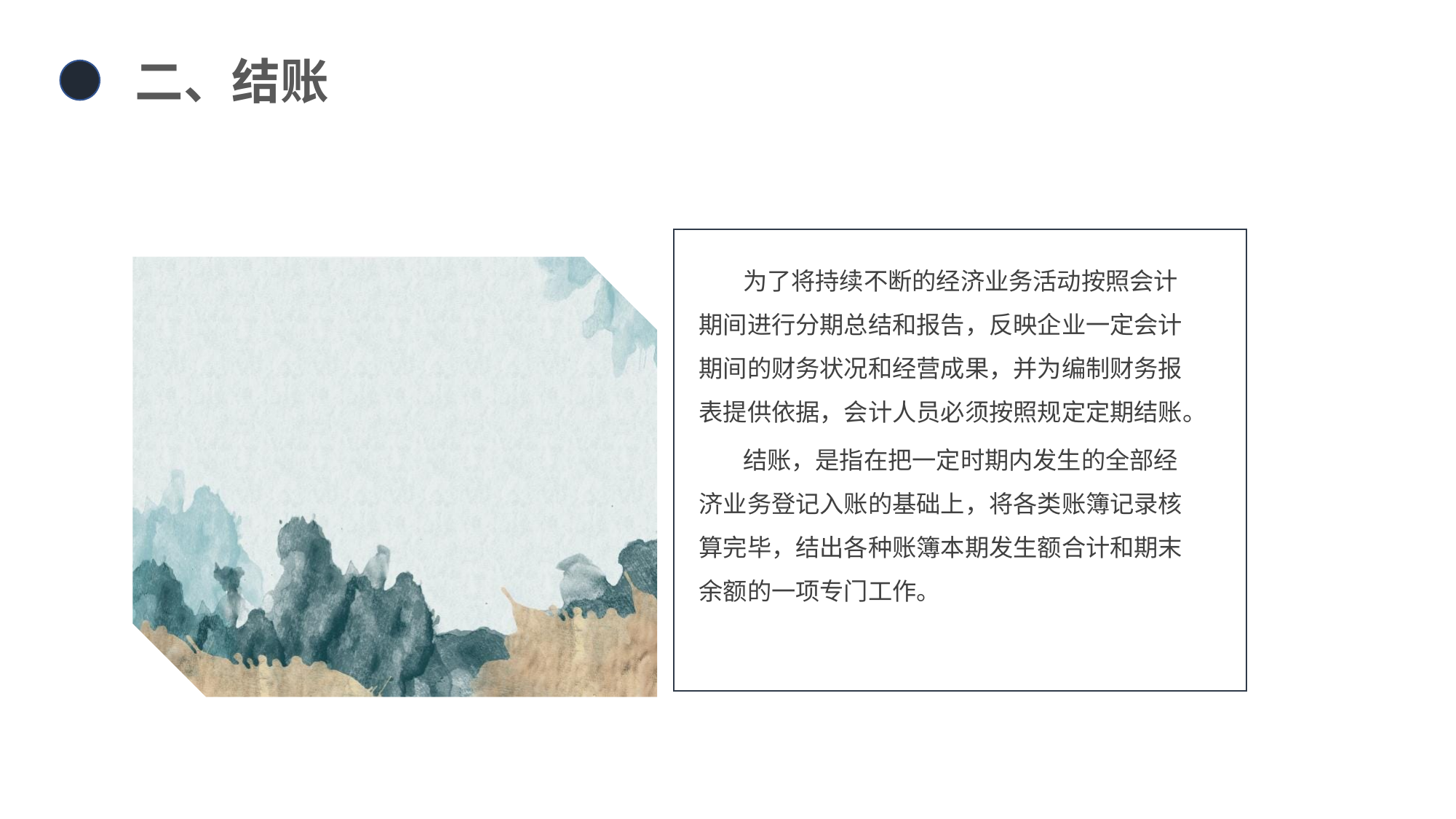

二、结账

       为了将持续不断的经济业务活动按照会计期间进行分期总结和报告，反映企业一定会计期间的财务状况和经营成果，并为编制财务报表提供依据，会计人员必须按照规定定期结账。
       结账，是指在把一定时期内发生的全部经济业务登记入账的基础上，将各类账簿记录核算完毕，结出各种账簿本期发生额合计和期末余额的一项专门工作。